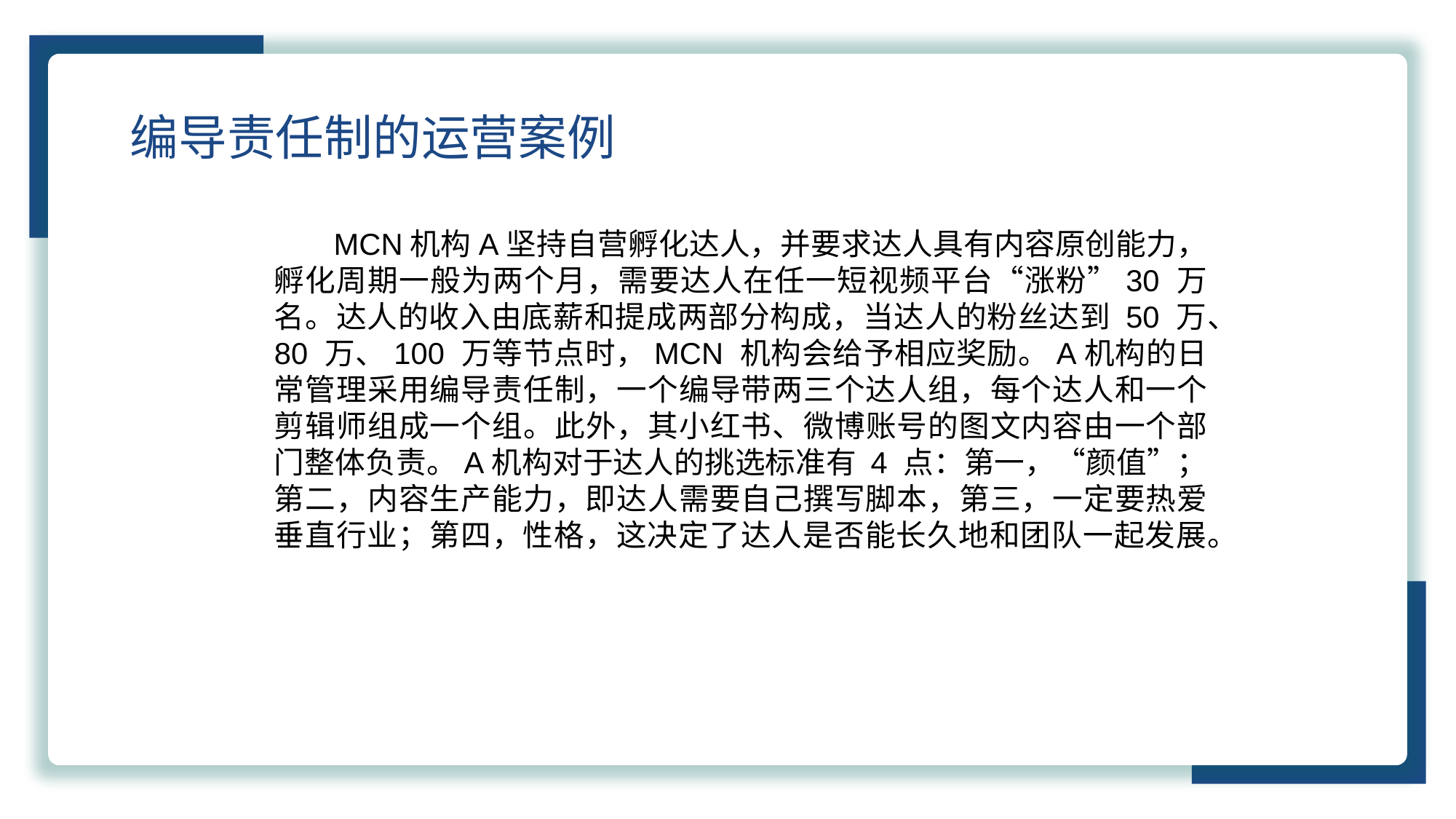

编导责任制的运营案例
       MCN机构A坚持自营孵化达人，并要求达人具有内容原创能力，孵化周期一般为两个月，需要达人在任一短视频平台“涨粉”30 万名。达人的收入由底薪和提成两部分构成，当达人的粉丝达到 50 万、80 万、100 万等节点时，MCN 机构会给予相应奖励。A机构的日常管理采用编导责任制，一个编导带两三个达人组，每个达人和一个剪辑师组成一个组。此外，其小红书、微博账号的图文内容由一个部门整体负责。A机构对于达人的挑选标准有 4 点：第一，“颜值”；第二，内容生产能力，即达人需要自己撰写脚本，第三，一定要热爱垂直行业；第四，性格，这决定了达人是否能长久地和团队一起发展。